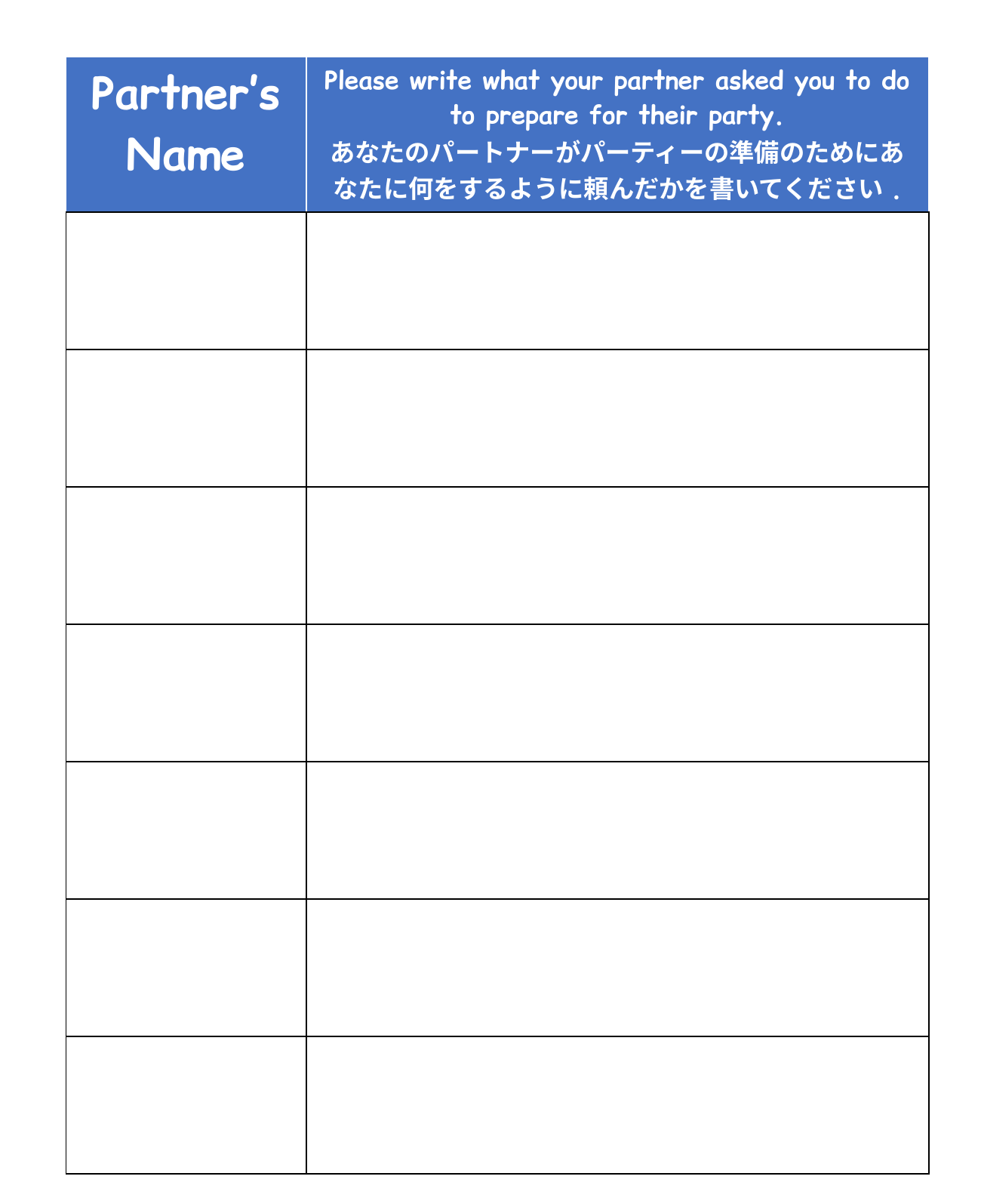

| Partner’s Name | Please write what your partner asked you to do to prepare for their party. あなたのパートナーがパーティーの準備のためにあなたに何をするように頼んだかを書いてください. |
| --- | --- |
|  |  |
|  |  |
|  |  |
|  |  |
|  |  |
|  |  |
|  |  |